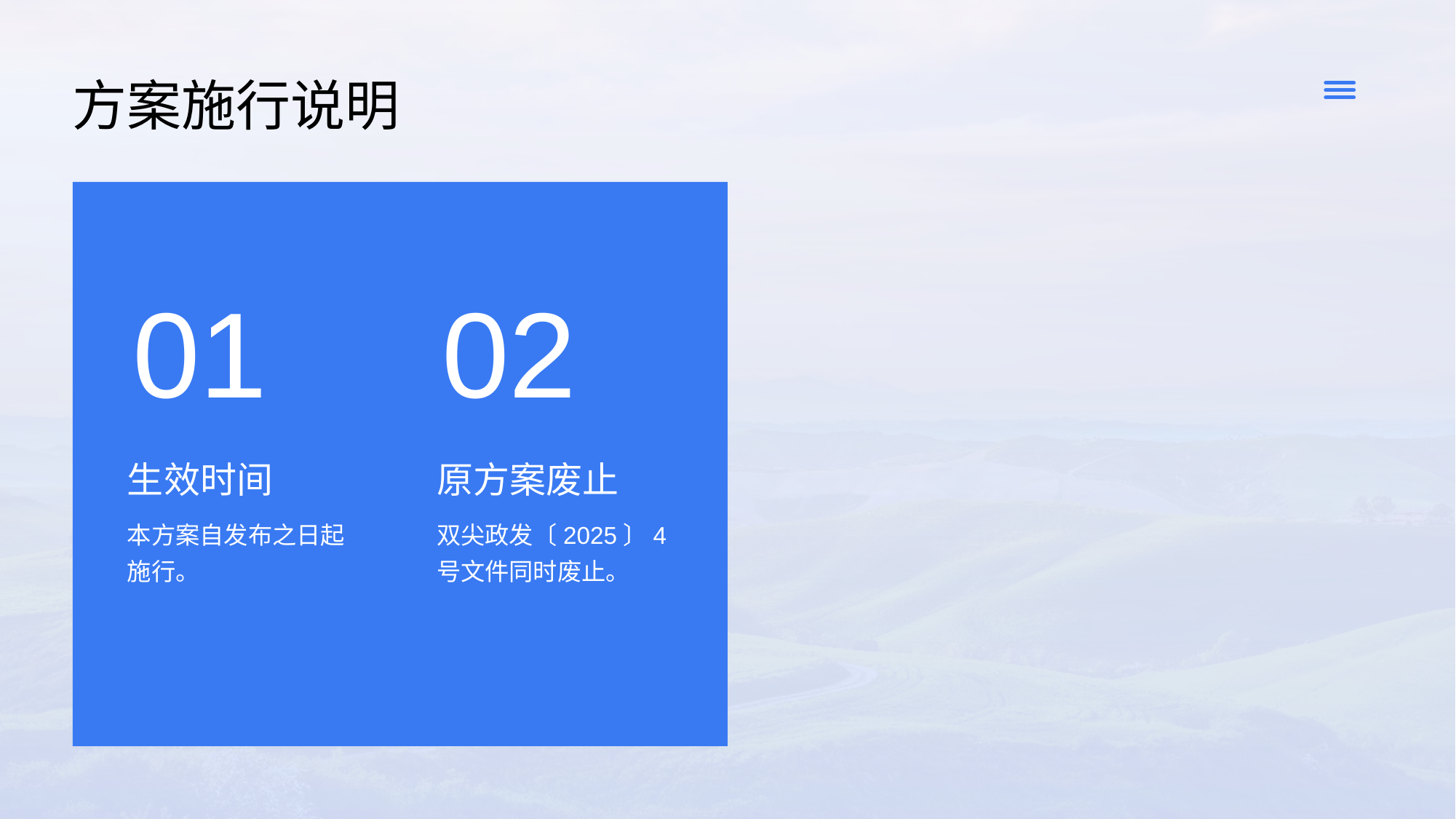

方案施行说明

01
02
生效时间
原方案废止
本方案自发布之日起施行。
双尖政发〔2025〕4号文件同时废止。